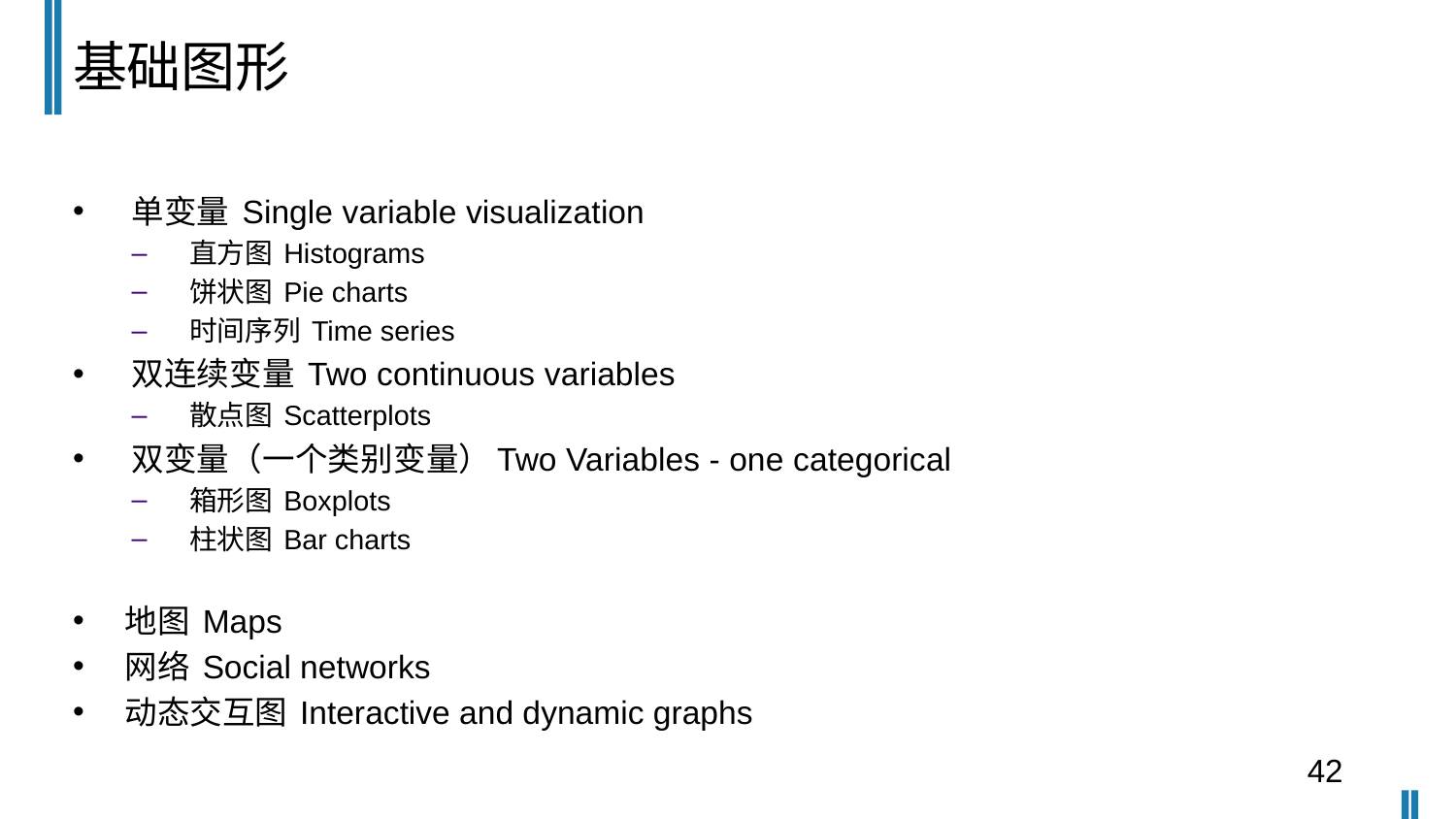

# 基础图形
单变量 Single variable visualization
直方图 Histograms
饼状图 Pie charts
时间序列 Time series
双连续变量 Two continuous variables
散点图 Scatterplots
双变量（一个类别变量）Two Variables - one categorical
箱形图 Boxplots
柱状图 Bar charts

地图 Maps
网络 Social networks
动态交互图 Interactive and dynamic graphs

42